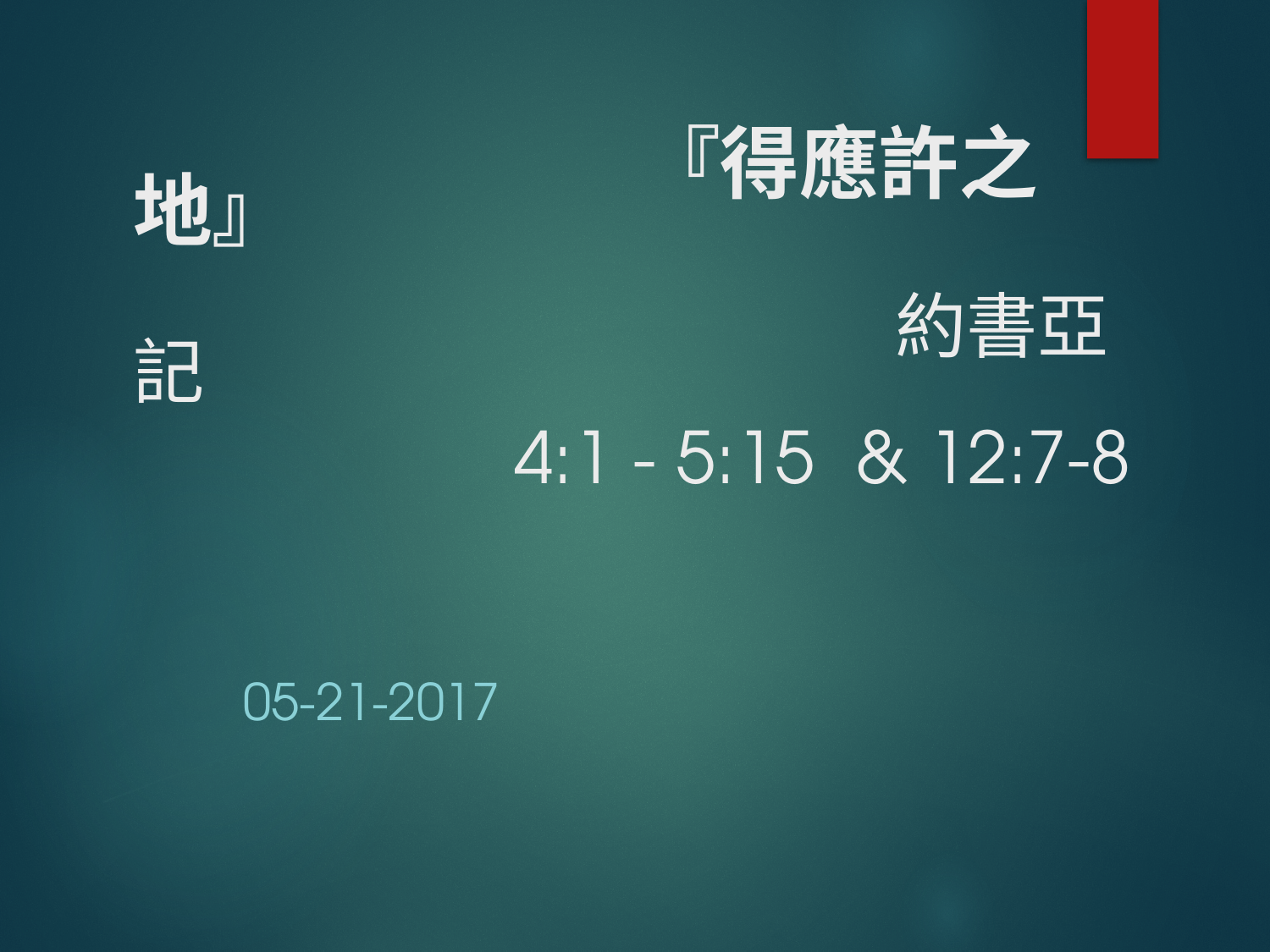

# 『得應許之地』 約書亞記  4:1 - 5:15  & 12:7-8
						05-21-2017